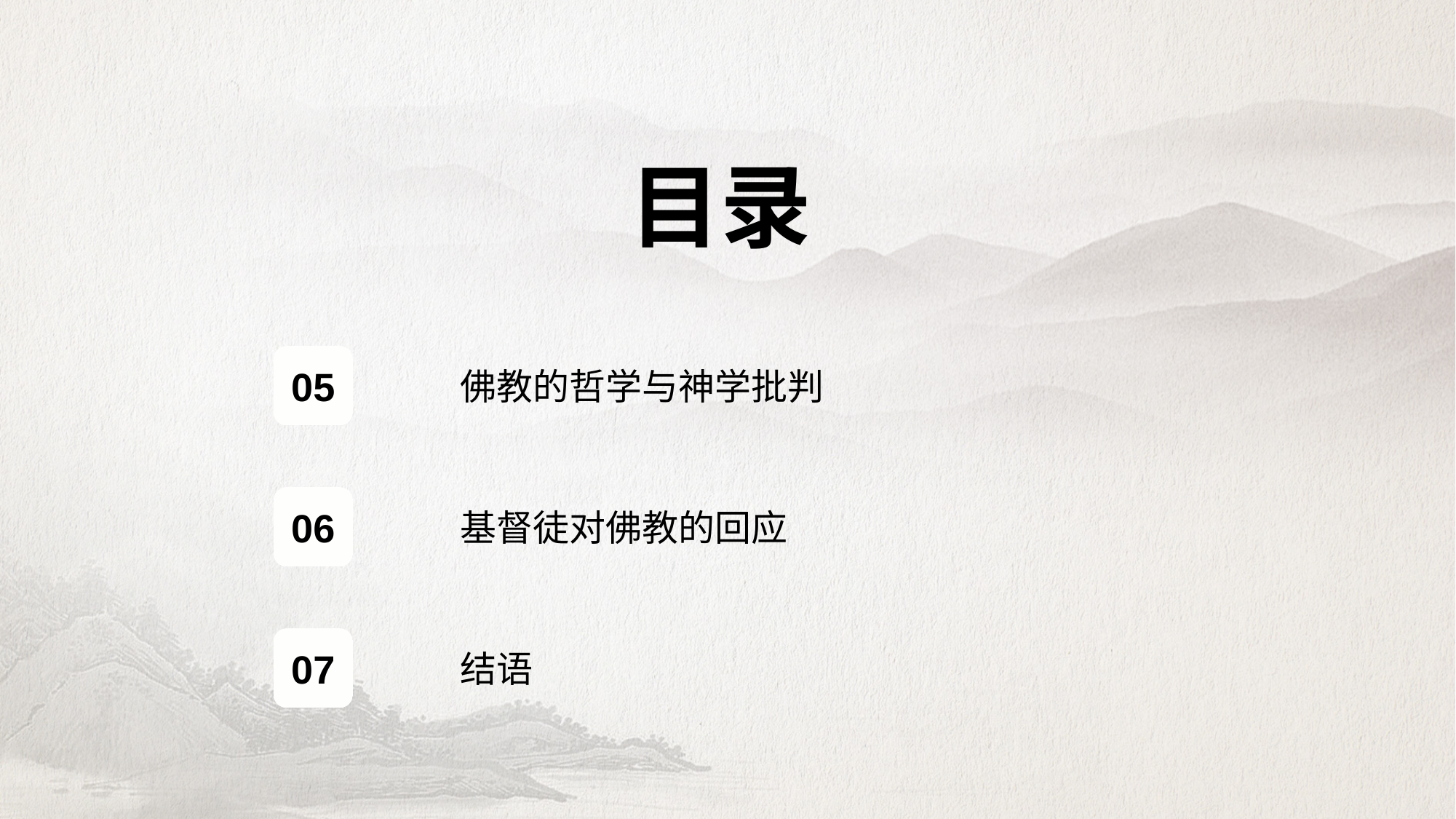

# 目录
05
佛教的哲学与神学批判
06
基督徒对佛教的回应
07
结语